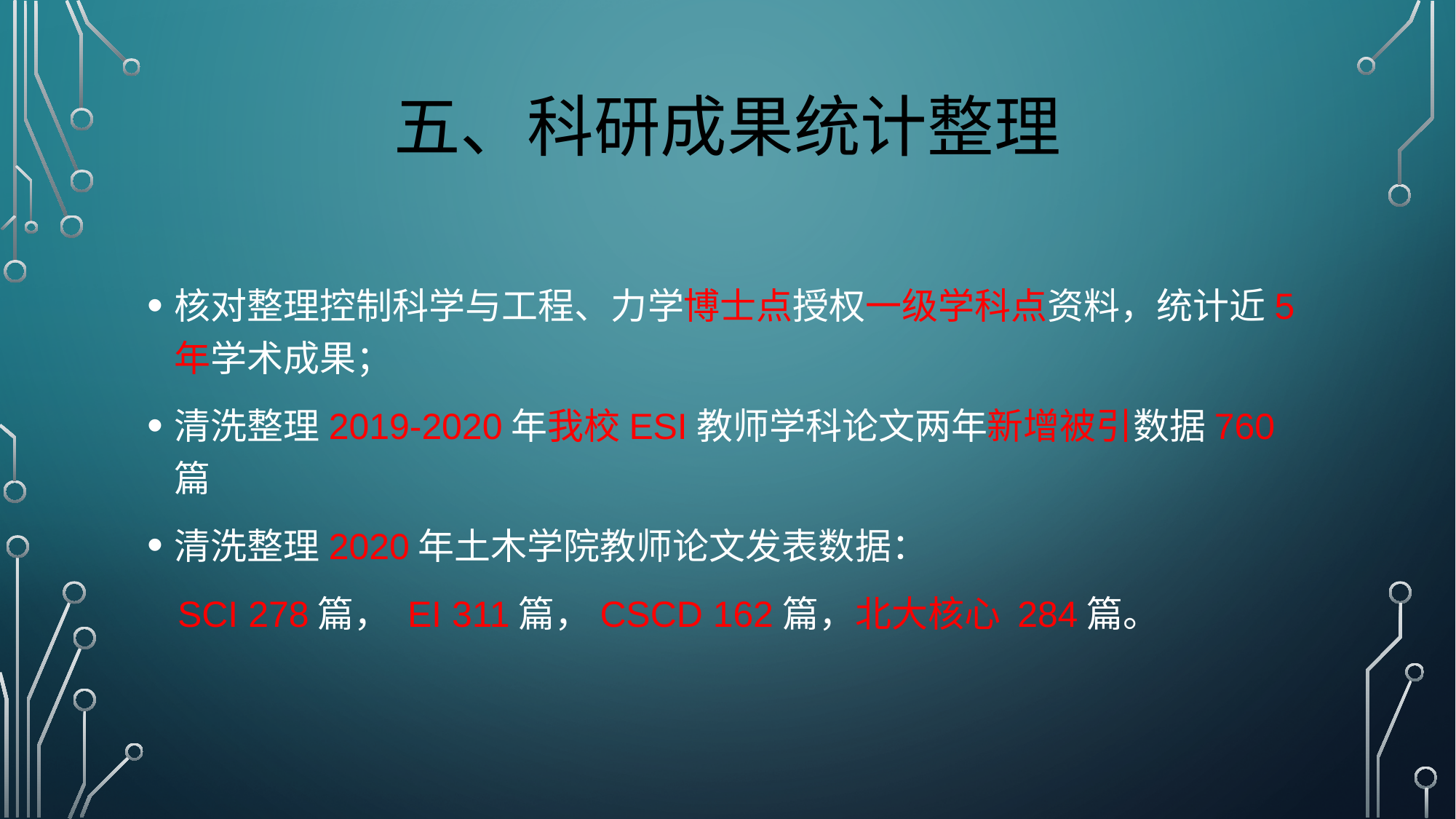

# 五、科研成果统计整理
核对整理控制科学与工程、力学博士点授权一级学科点资料，统计近5年学术成果；
清洗整理2019-2020年我校ESI教师学科论文两年新增被引数据760篇
清洗整理2020年土木学院教师论文发表数据：
   SCI 278篇， EI 311篇，CSCD 162篇，北大核心 284篇。